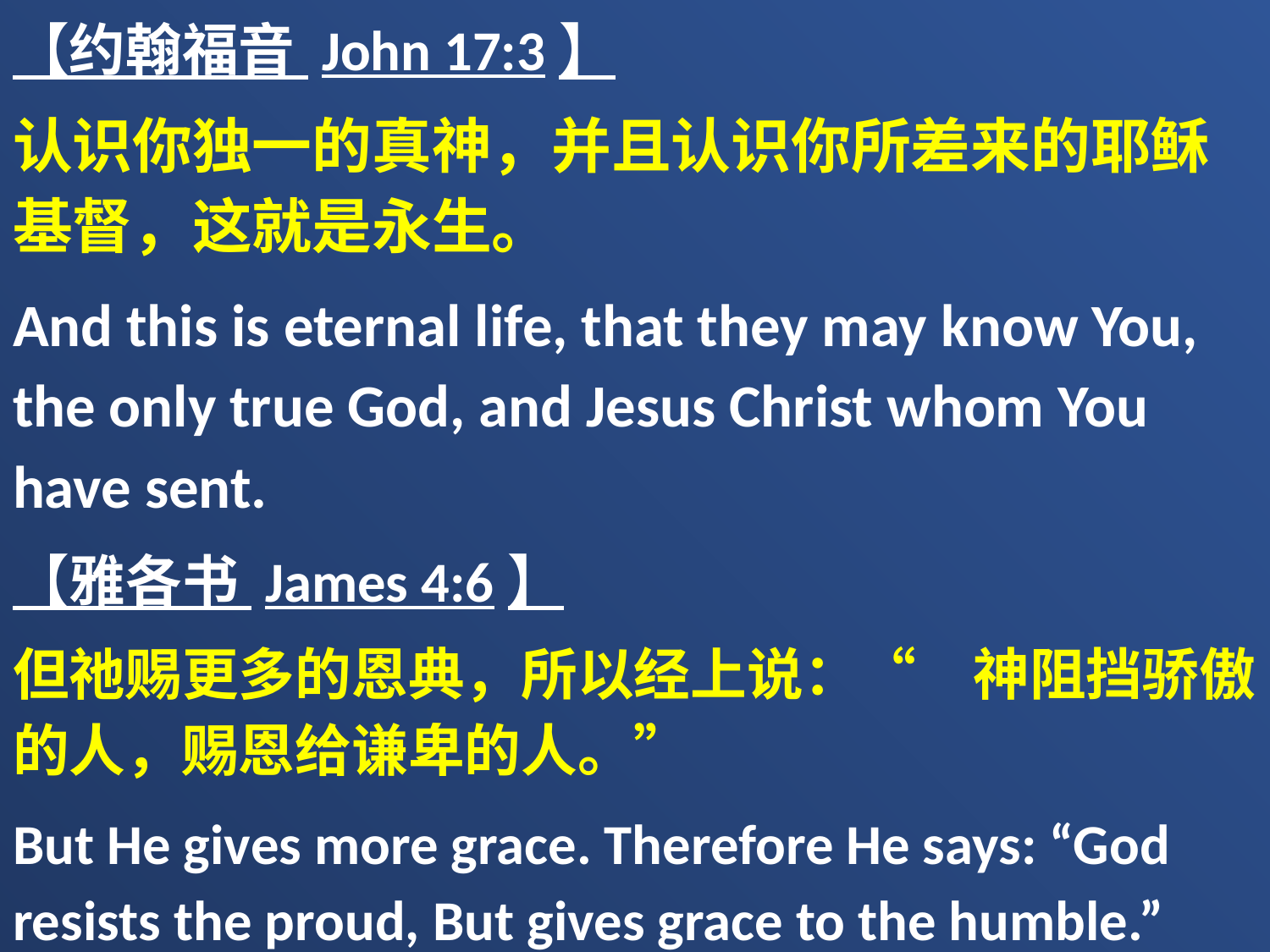

【约翰福音 John 17:3】
认识你独一的真神，并且认识你所差来的耶稣基督，这就是永生。
And this is eternal life, that they may know You, the only true God, and Jesus Christ whom You have sent.
【雅各书 James 4:6】
但祂赐更多的恩典，所以经上说：“　神阻挡骄傲的人，赐恩给谦卑的人。”
But He gives more grace. Therefore He says: “God resists the proud, But gives grace to the humble.”